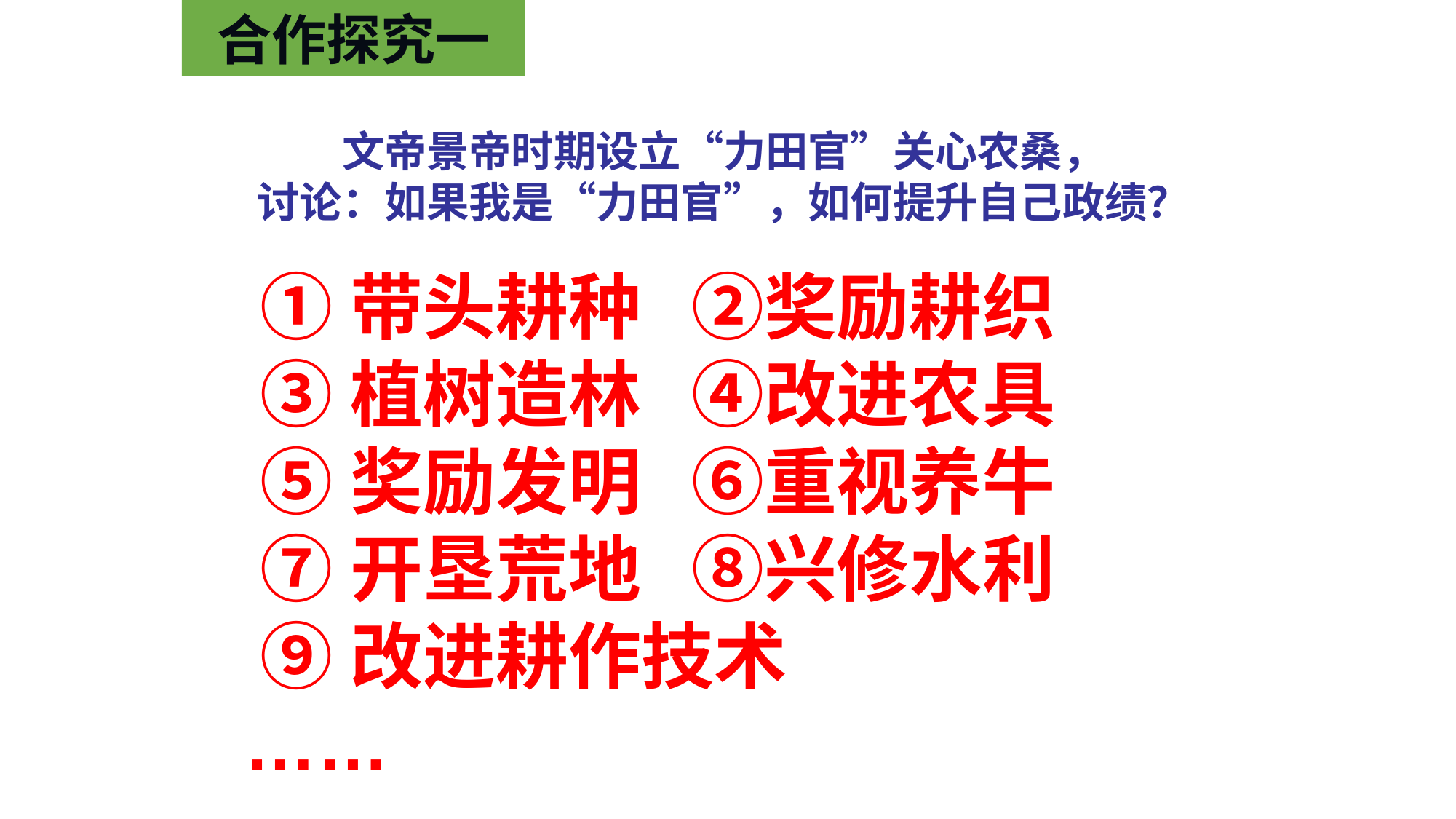

合作探究一
文帝景帝时期设立“力田官”关心农桑，
讨论：如果我是“力田官”，如何提升自己政绩？
 ①带头耕种   ②奖励耕织
 ③植树造林   ④改进农具
 ⑤奖励发明   ⑥重视养牛
 ⑦开垦荒地   ⑧兴修水利
 ⑨改进耕作技术
……